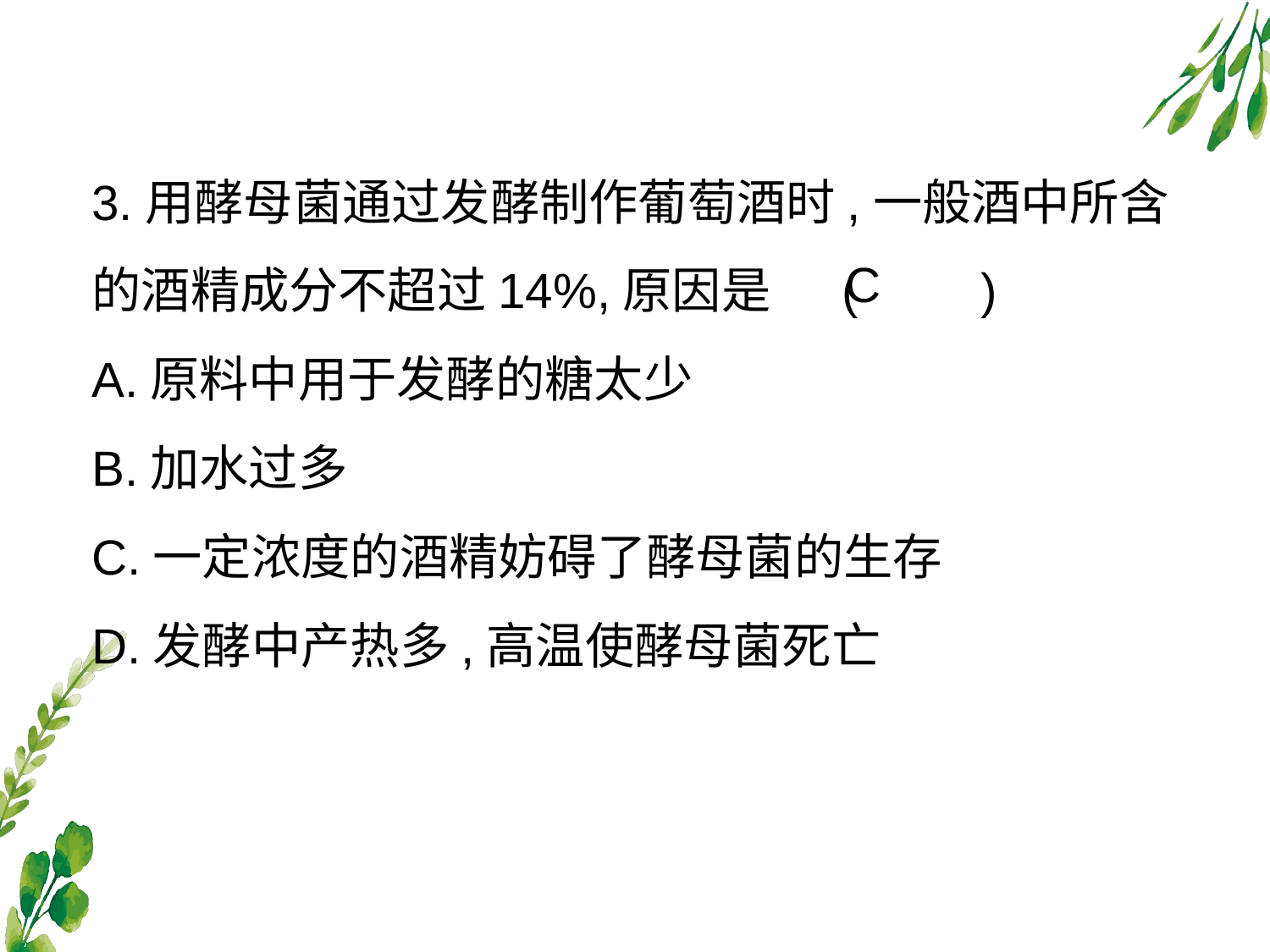

3.用酵母菌通过发酵制作葡萄酒时,一般酒中所含的酒精成分不超过14%,原因是 (　　)
A.原料中用于发酵的糖太少
B.加水过多
C.一定浓度的酒精妨碍了酵母菌的生存
D.发酵中产热多,高温使酵母菌死亡
C